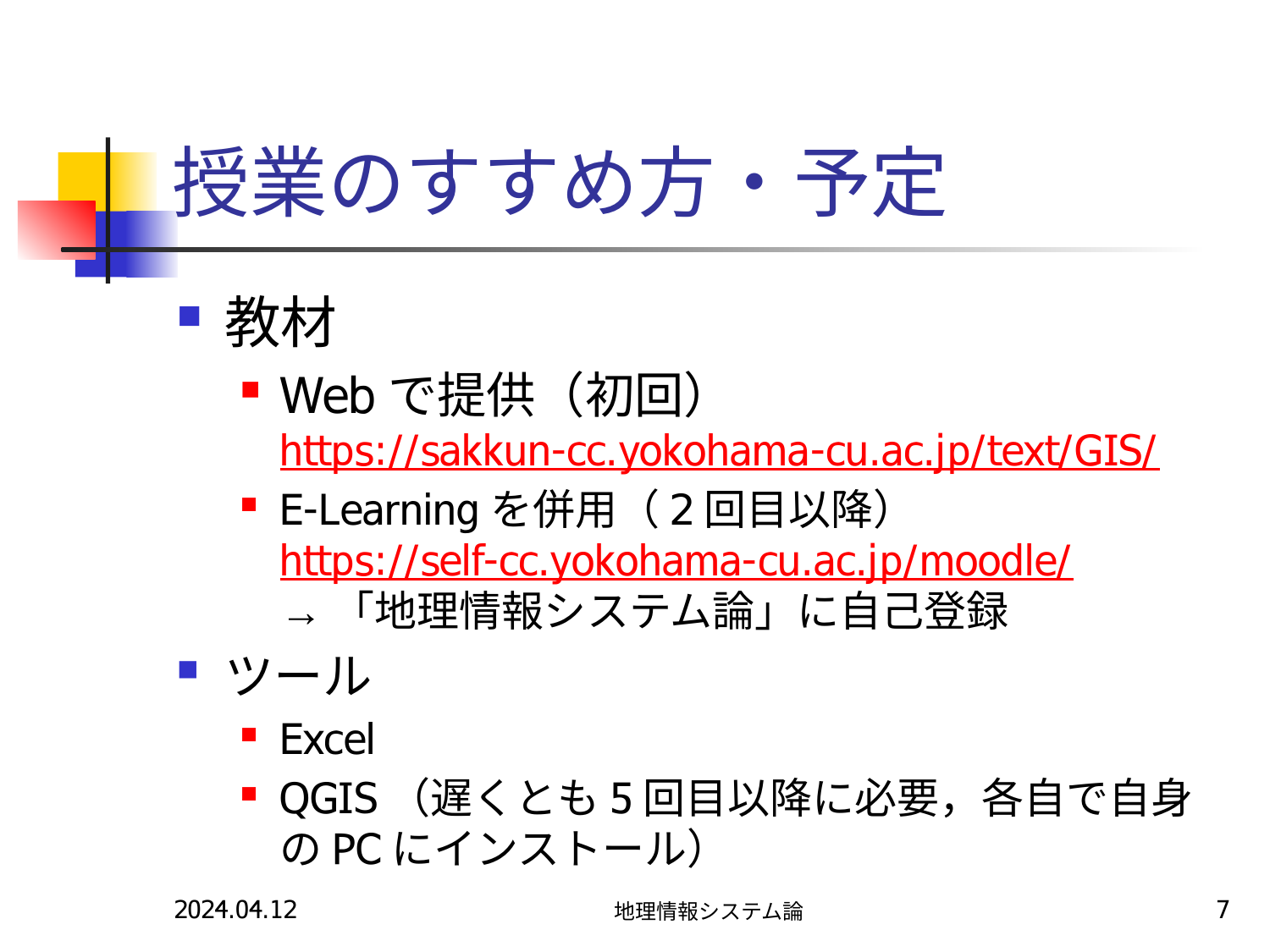

# 授業のすすめ方・予定
教材
Webで提供（初回）
https://sakkun-cc.yokohama-cu.ac.jp/text/GIS/
E-Learningを併用（2回目以降）
https://self-cc.yokohama-cu.ac.jp/moodle/
→「地理情報システム論」に自己登録
ツール
Excel
QGIS（遅くとも5回目以降に必要，各自で自身のPCにインストール）
2024.04.12
地理情報システム論
7